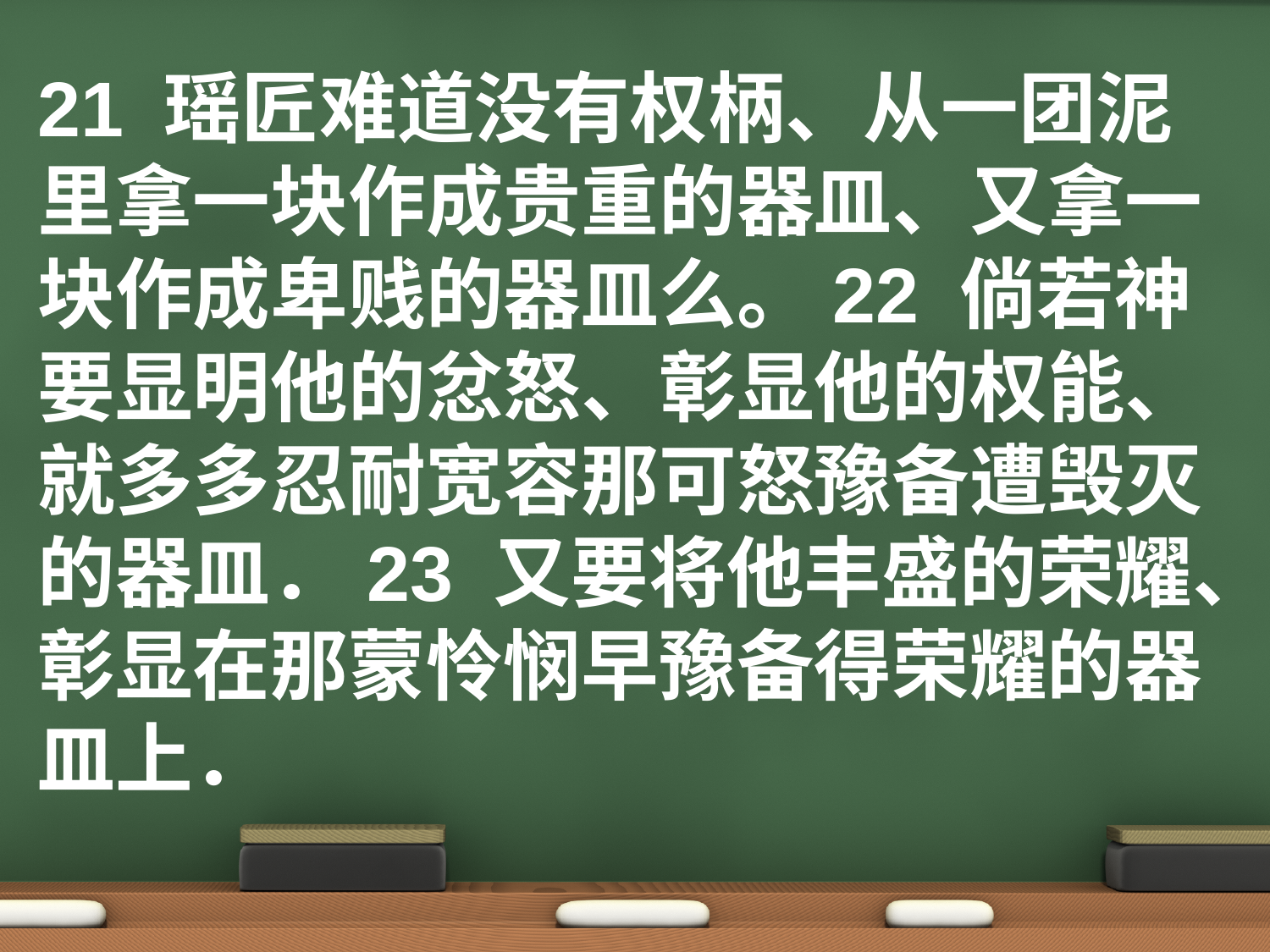

21 瑶匠难道没有权柄、从一团泥里拿一块作成贵重的器皿、又拿一块作成卑贱的器皿么。22 倘若神要显明他的忿怒、彰显他的权能、就多多忍耐宽容那可怒豫备遭毁灭的器皿．23 又要将他丰盛的荣耀、彰显在那蒙怜悯早豫备得荣耀的器皿上．